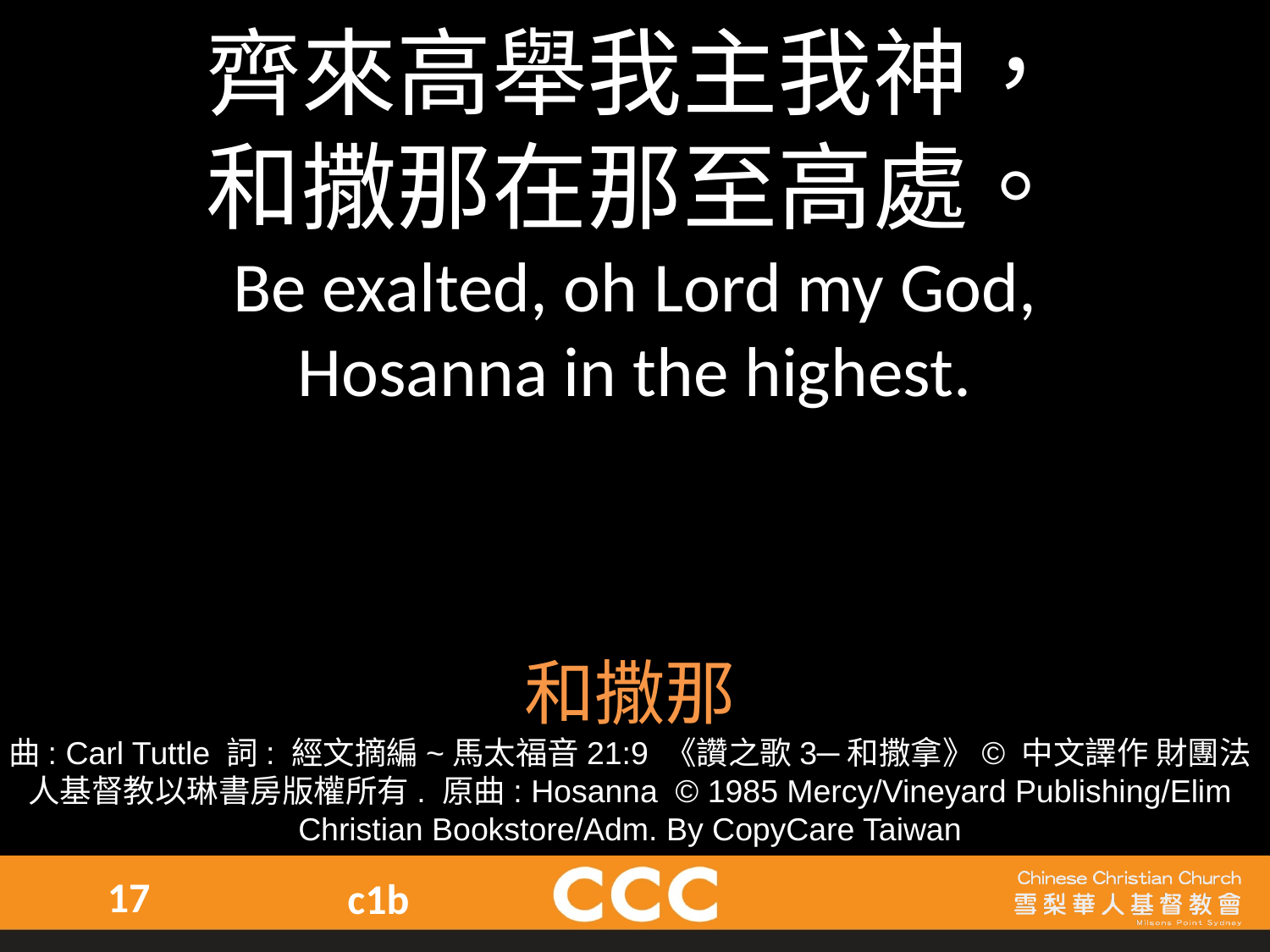

齊來高舉我主我神，
和撒那在那至高處。
Be exalted, oh Lord my God,
Hosanna in the highest.
和撒那
曲: Carl Tuttle 詞: 經文摘編~馬太福音21:9 《讚之歌3─和撒拿》© 中文譯作 財團法人基督教以琳書房版權所有. 原曲: Hosanna  © 1985 Mercy/Vineyard Publishing/Elim Christian Bookstore/Adm. By CopyCare Taiwan
17
c1b